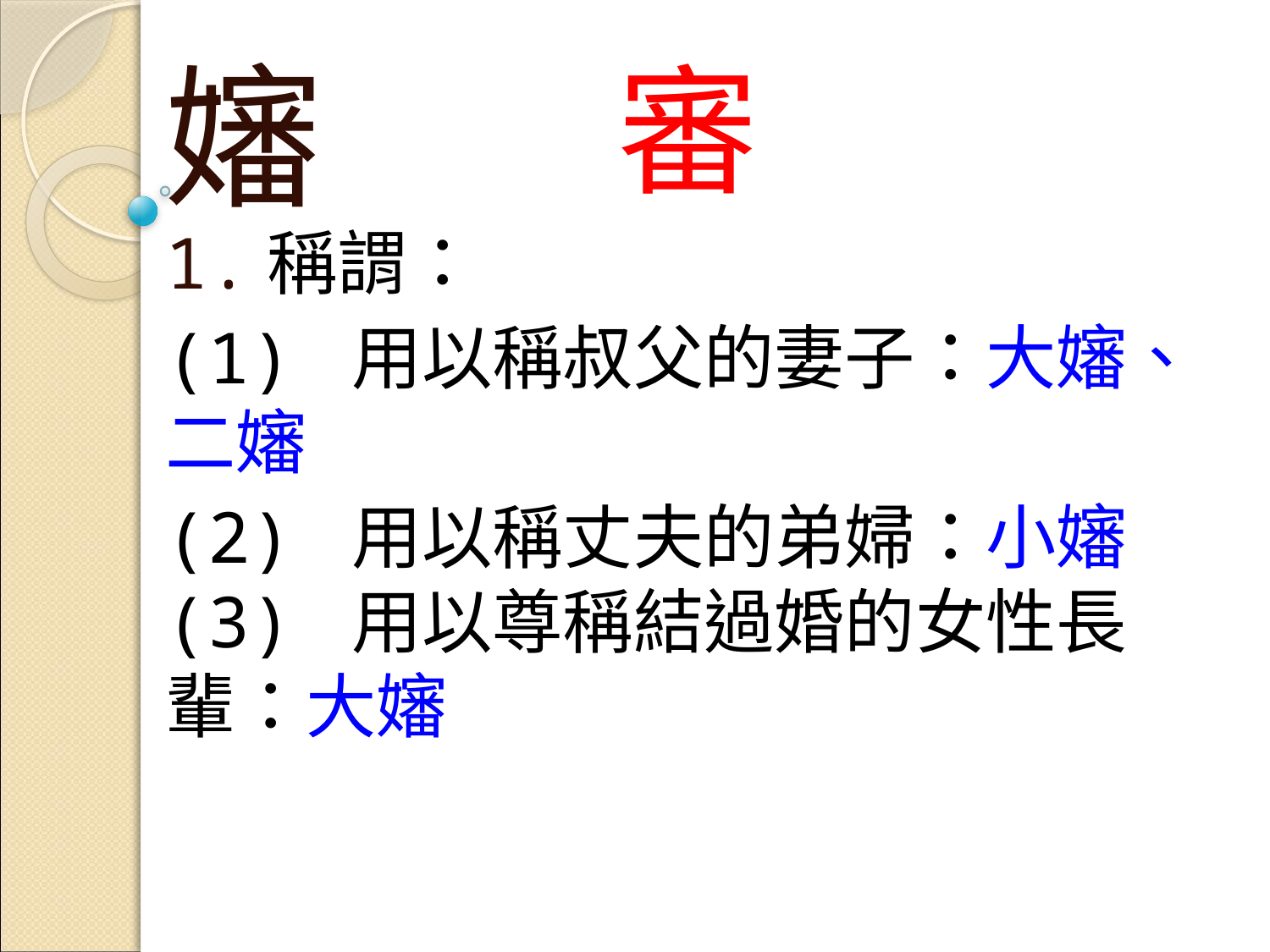

嬸
# 審
1.稱謂：
(1) 用以稱叔父的妻子：大嬸、二嬸
(2) 用以稱丈夫的弟婦：小嬸　(3) 用以尊稱結過婚的女性長輩：大嬸